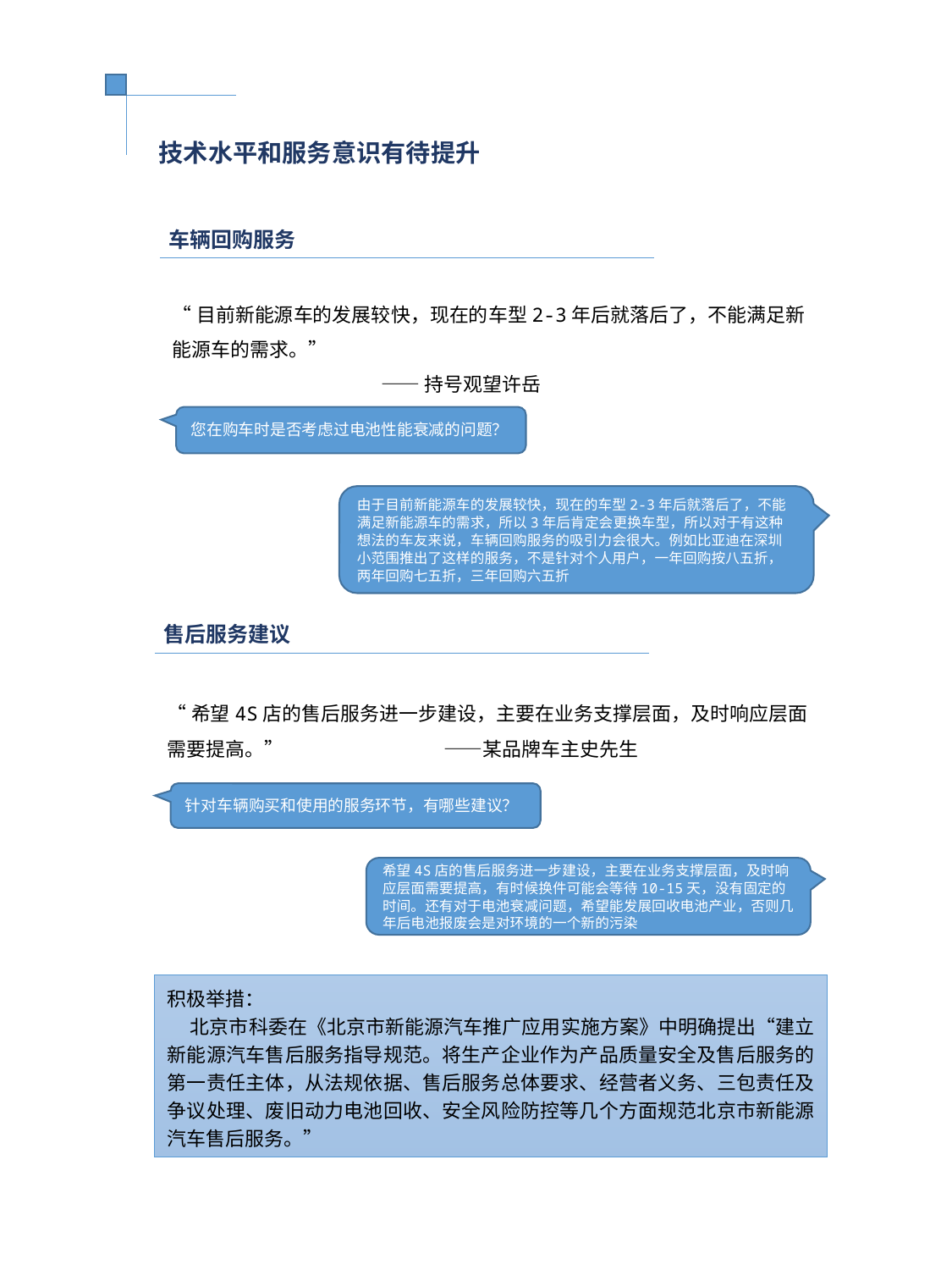

技术水平和服务意识有待提升
车辆回购服务
“目前新能源车的发展较快，现在的车型2-3年后就落后了，不能满足新能源车的需求。”
                                               ——持号观望许岳
您在购车时是否考虑过电池性能衰减的问题？
由于目前新能源车的发展较快，现在的车型2-3年后就落后了，不能满足新能源车的需求，所以3年后肯定会更换车型，所以对于有这种想法的车友来说，车辆回购服务的吸引力会很大。例如比亚迪在深圳小范围推出了这样的服务，不是针对个人用户，一年回购按八五折，两年回购七五折，三年回购六五折
售后服务建议
“希望4S店的售后服务进一步建设，主要在业务支撑层面，及时响应层面需要提高。”                                    ——某品牌车主史先生
针对车辆购买和使用的服务环节，有哪些建议？
希望4S店的售后服务进一步建设，主要在业务支撑层面，及时响应层面需要提高，有时候换件可能会等待10-15天，没有固定的时间。还有对于电池衰减问题，希望能发展回收电池产业，否则几年后电池报废会是对环境的一个新的污染
积极举措：
    北京市科委在《北京市新能源汽车推广应用实施方案》中明确提出“建立新能源汽车售后服务指导规范。将生产企业作为产品质量安全及售后服务的第一责任主体，从法规依据、售后服务总体要求、经营者义务、三包责任及争议处理、废旧动力电池回收、安全风险防控等几个方面规范北京市新能源汽车售后服务。”